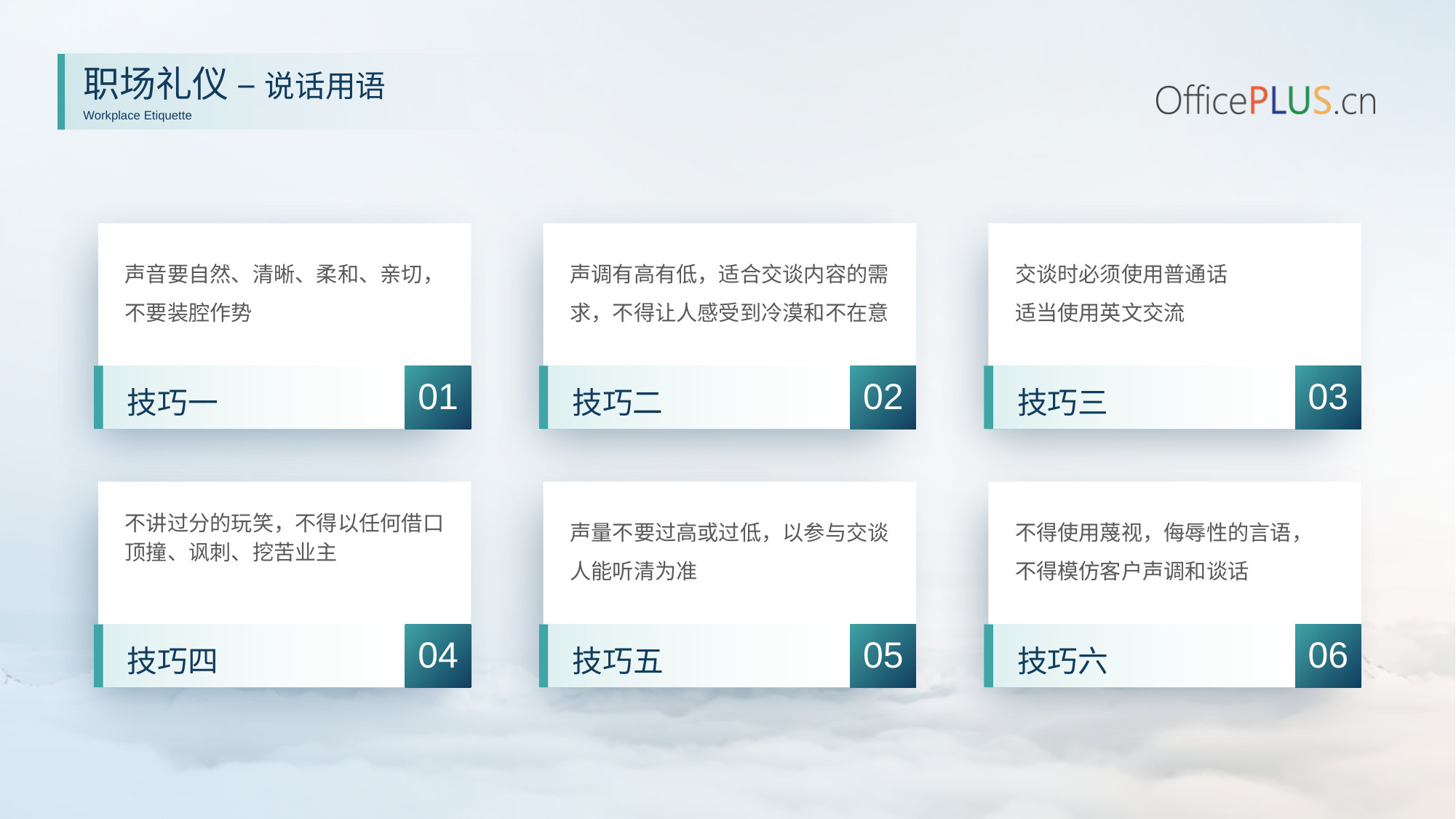

职场礼仪 – 说话用语
Workplace Etiquette

声音要自然、清晰、柔和、亲切，不要装腔作势
声调有高有低，适合交谈内容的需求，不得让人感受到冷漠和不在意
交谈时必须使用普通话
适当使用英文交流

01

02

03
技巧一
技巧二
技巧三

不讲过分的玩笑，不得以任何借口顶撞、讽刺、挖苦业主
声量不要过高或过低，以参与交谈人能听清为准
不得使用蔑视，侮辱性的言语，不得模仿客户声调和谈话

04

05

06
技巧四
技巧五
技巧六